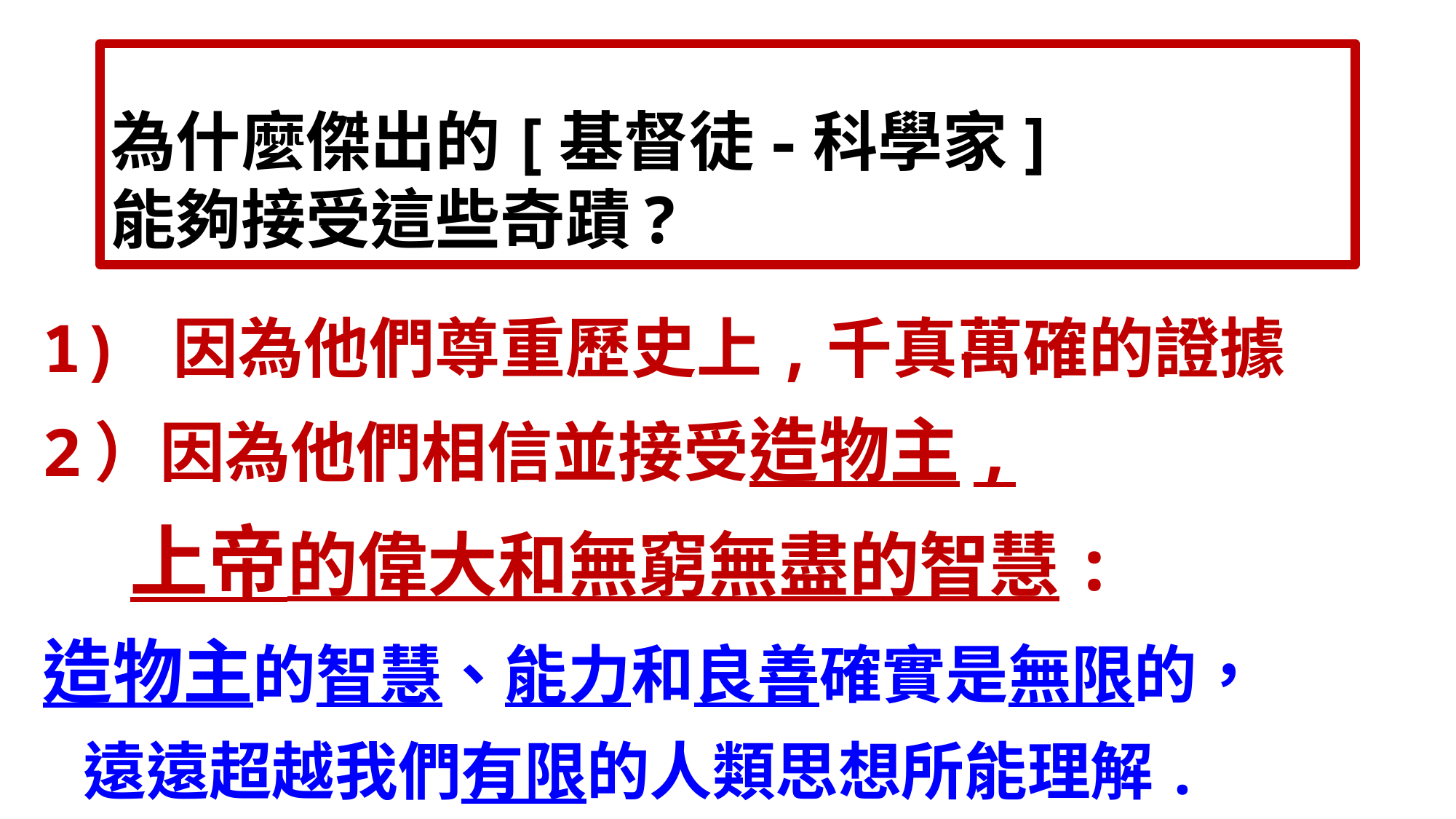

# 為什麼傑出的[基督徒-科學家] 能夠接受這些奇蹟?

1) 因為他們尊重歷史上,千真萬確的證據
2）因為他們相信並接受造物主,
	上帝的偉大和無窮無盡的智慧:
造物主的智慧、能力和良善確實是無限的，
  遠遠超越我們有限的人類思想所能理解.